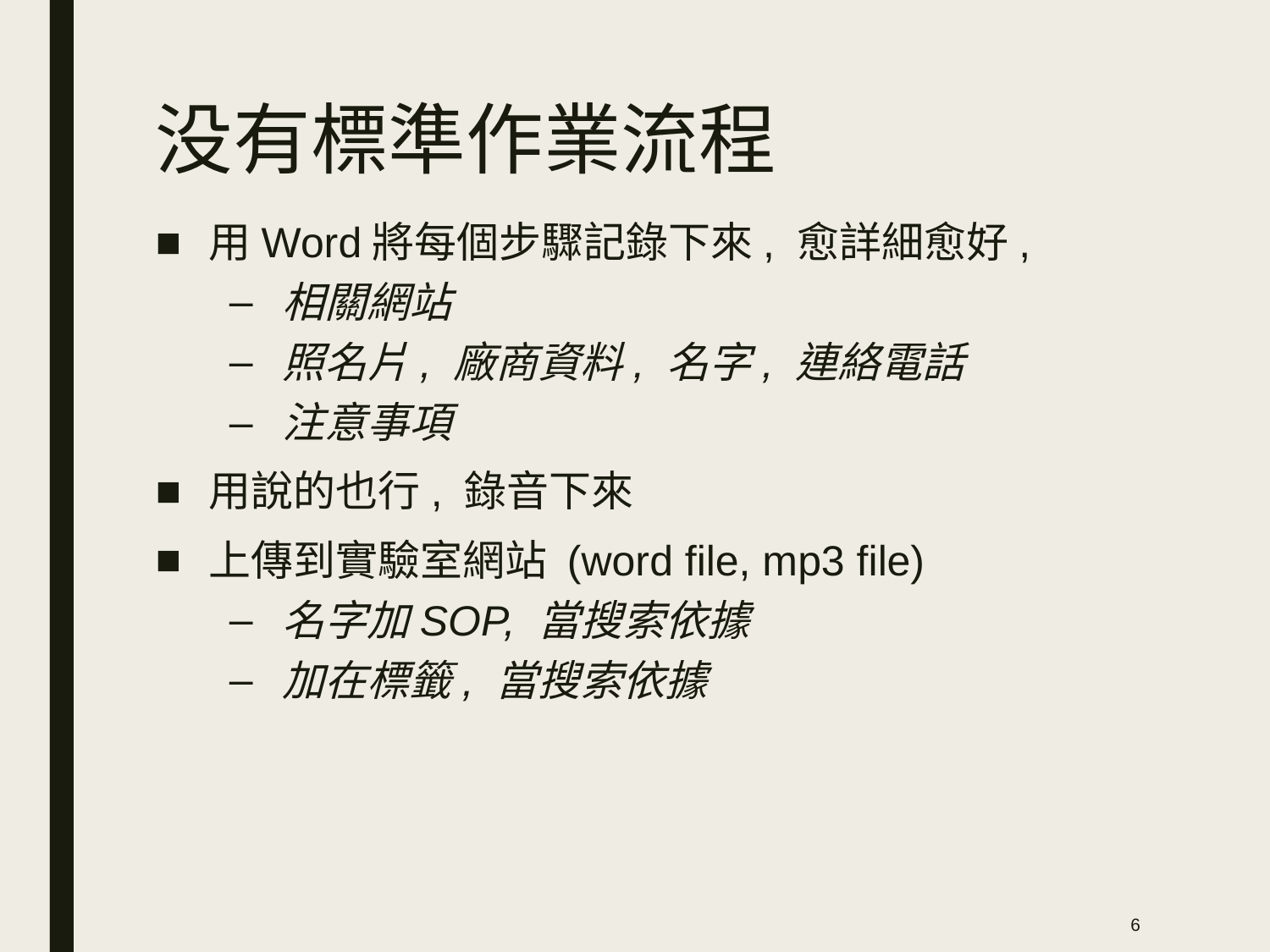

# 没有標準作業流程
用Word將每個步驟記錄下來, 愈詳細愈好,
相關網站
照名片, 廠商資料, 名字, 連絡電話
注意事項
用說的也行, 錄音下來
上傳到實驗室網站 (word file, mp3 file)
名字加SOP, 當搜索依據
加在標籤, 當搜索依據

6